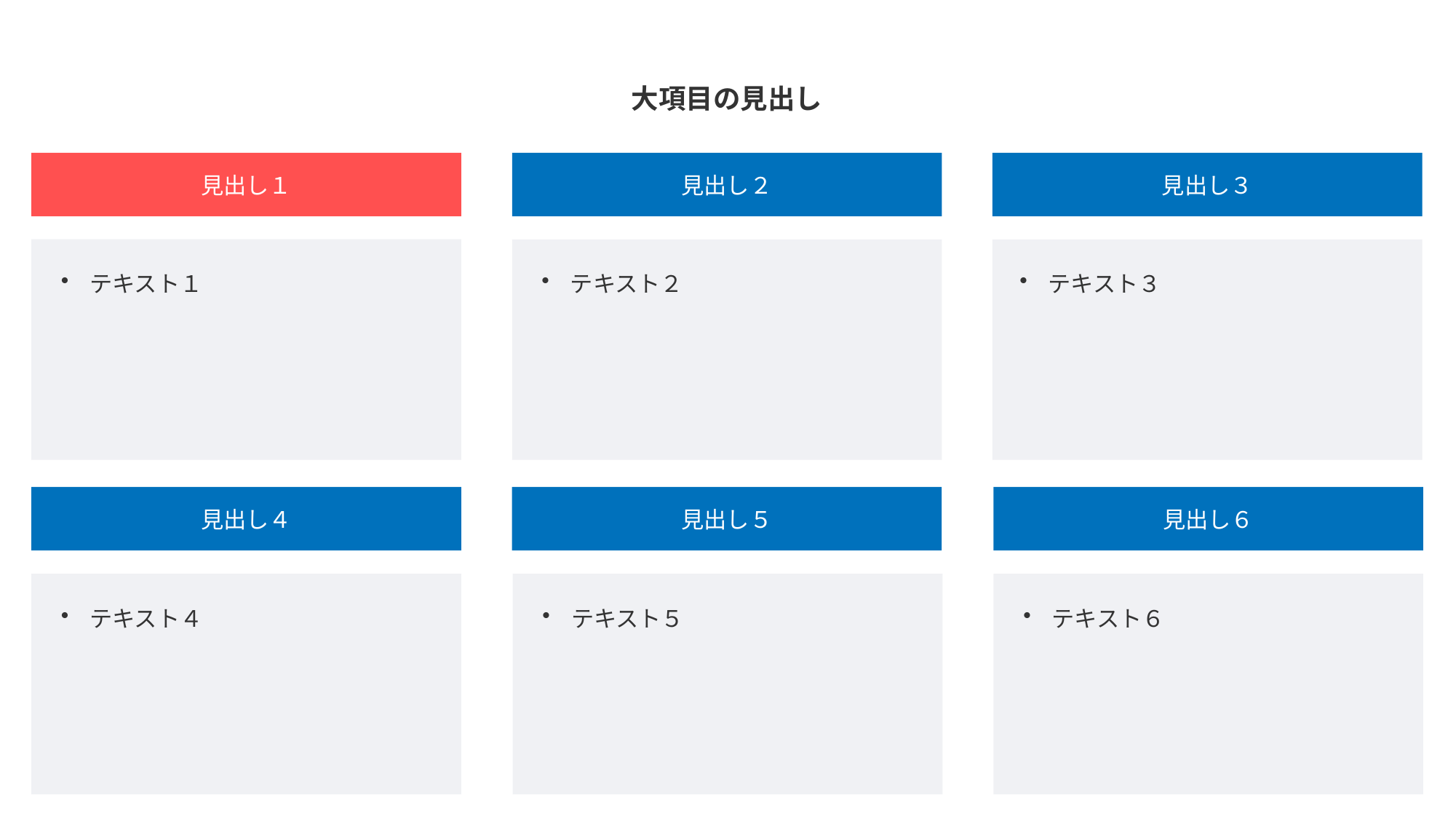

大項目の見出し
見出し１
見出し２
見出し３

テキスト３
テキスト１
テキスト２
見出し４
見出し５
見出し６

テキスト４
テキスト５
テキスト６